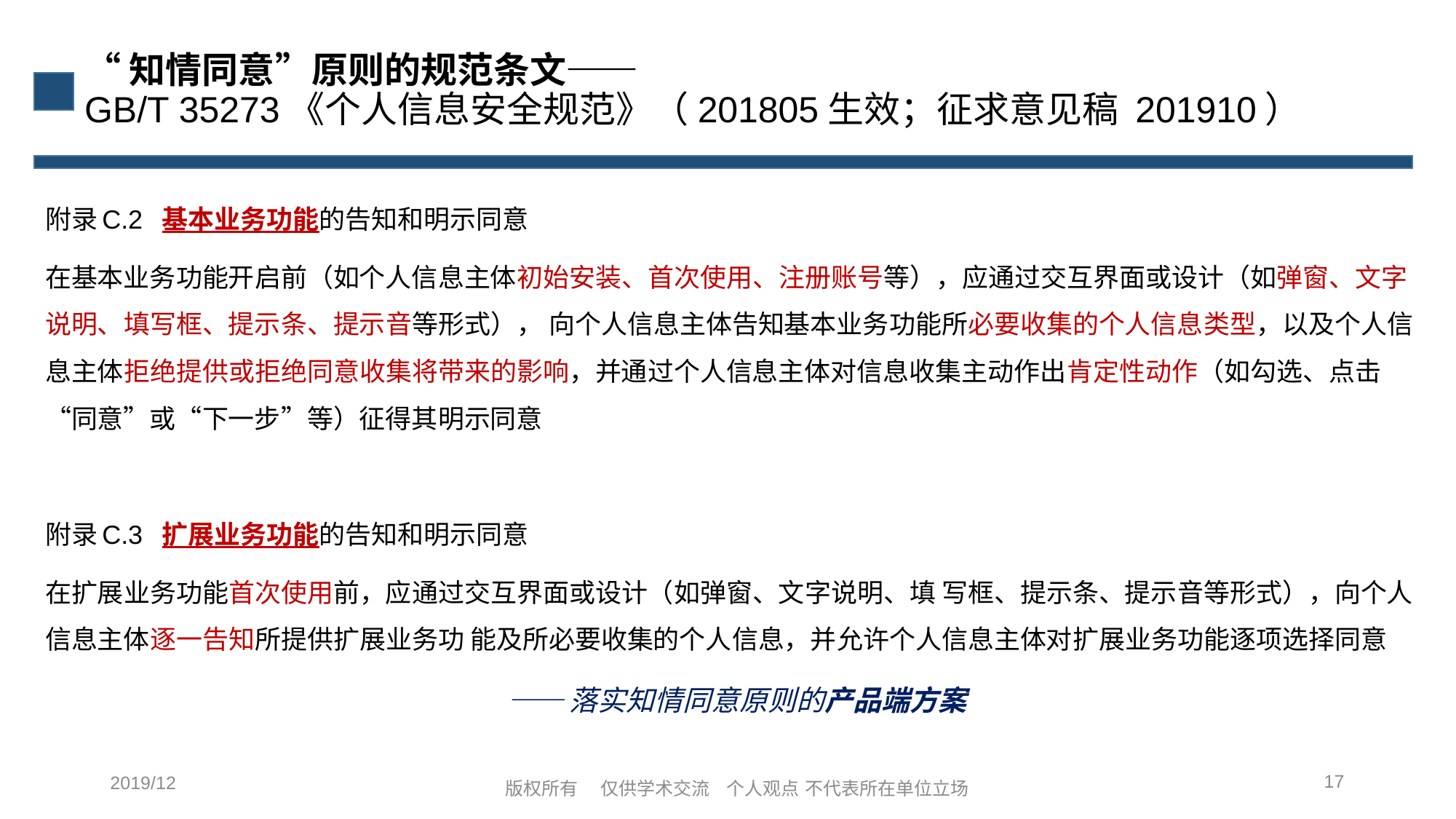

“知情同意”原则的规范条文——
GB/T 35273《个人信息安全规范》（201805生效；征求意见稿 201910）

附录C.2  基本业务功能的告知和明示同意
在基本业务功能开启前（如个人信息主体初始安装、首次使用、注册账号等），应通过交互界面或设计（如弹窗、文字说明、填写框、提示条、提示音等形式）， 向个人信息主体告知基本业务功能所必要收集的个人信息类型，以及个人信息主体拒绝提供或拒绝同意收集将带来的影响，并通过个人信息主体对信息收集主动作出肯定性动作（如勾选、点击“同意”或“下一步”等）征得其明示同意

附录C.3  扩展业务功能的告知和明示同意
在扩展业务功能首次使用前，应通过交互界面或设计（如弹窗、文字说明、填 写框、提示条、提示音等形式），向个人信息主体逐一告知所提供扩展业务功 能及所必要收集的个人信息，并允许个人信息主体对扩展业务功能逐项选择同意
——落实知情同意原则的产品端方案

17
2019/12
版权所有    仅供学术交流   个人观点 不代表所在单位立场